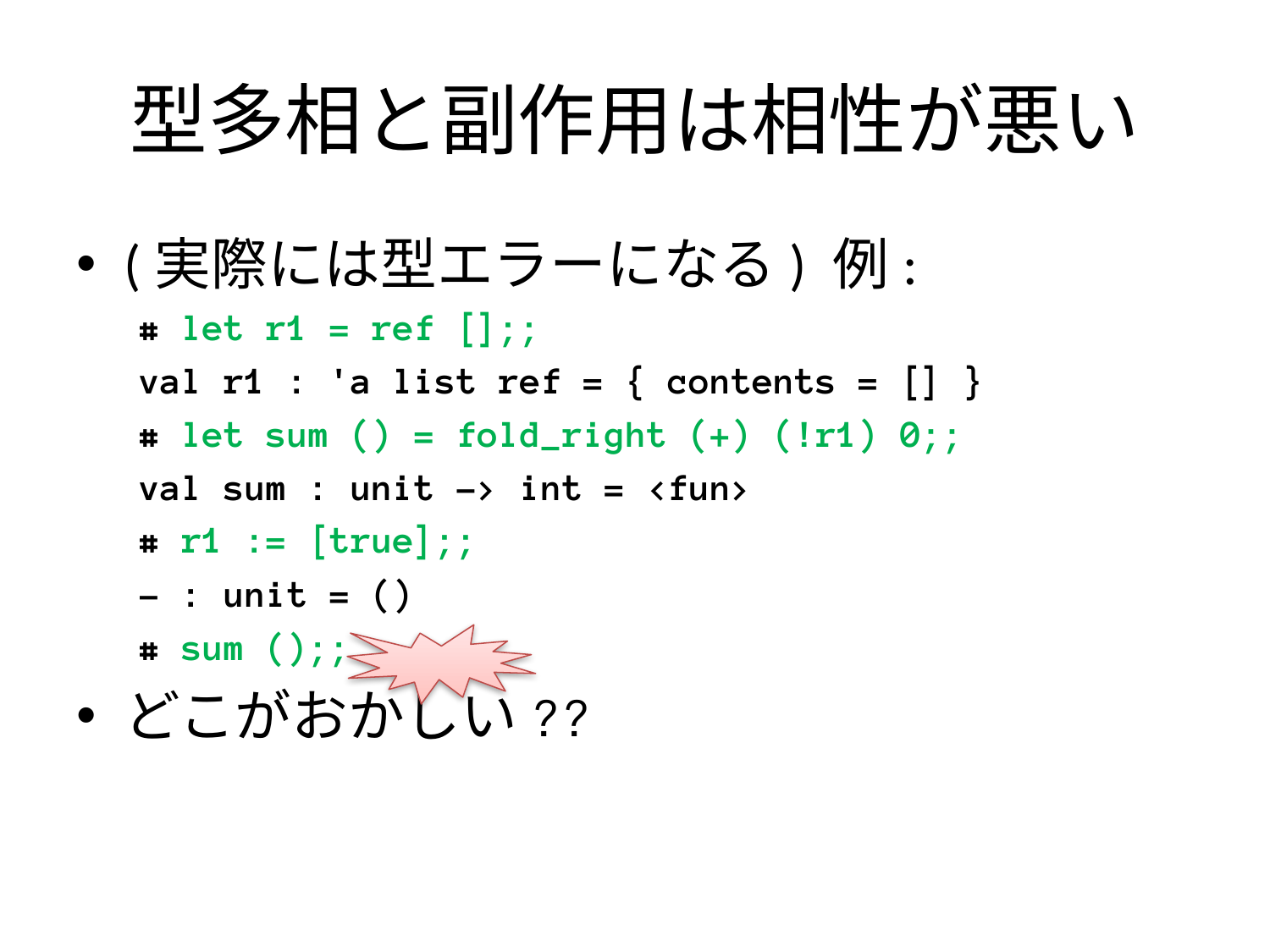

# 型多相と副作用は相性が悪い
(実際には型エラーになる) 例:
# let r1 = ref [];;
val r1 : 'a list ref = { contents = [] }
# let sum () = fold_right (+) (!r1) 0;;
val sum : unit -> int = <fun>
# r1 := [true];;
- : unit = ()‏
# sum ();;
どこがおかしい??